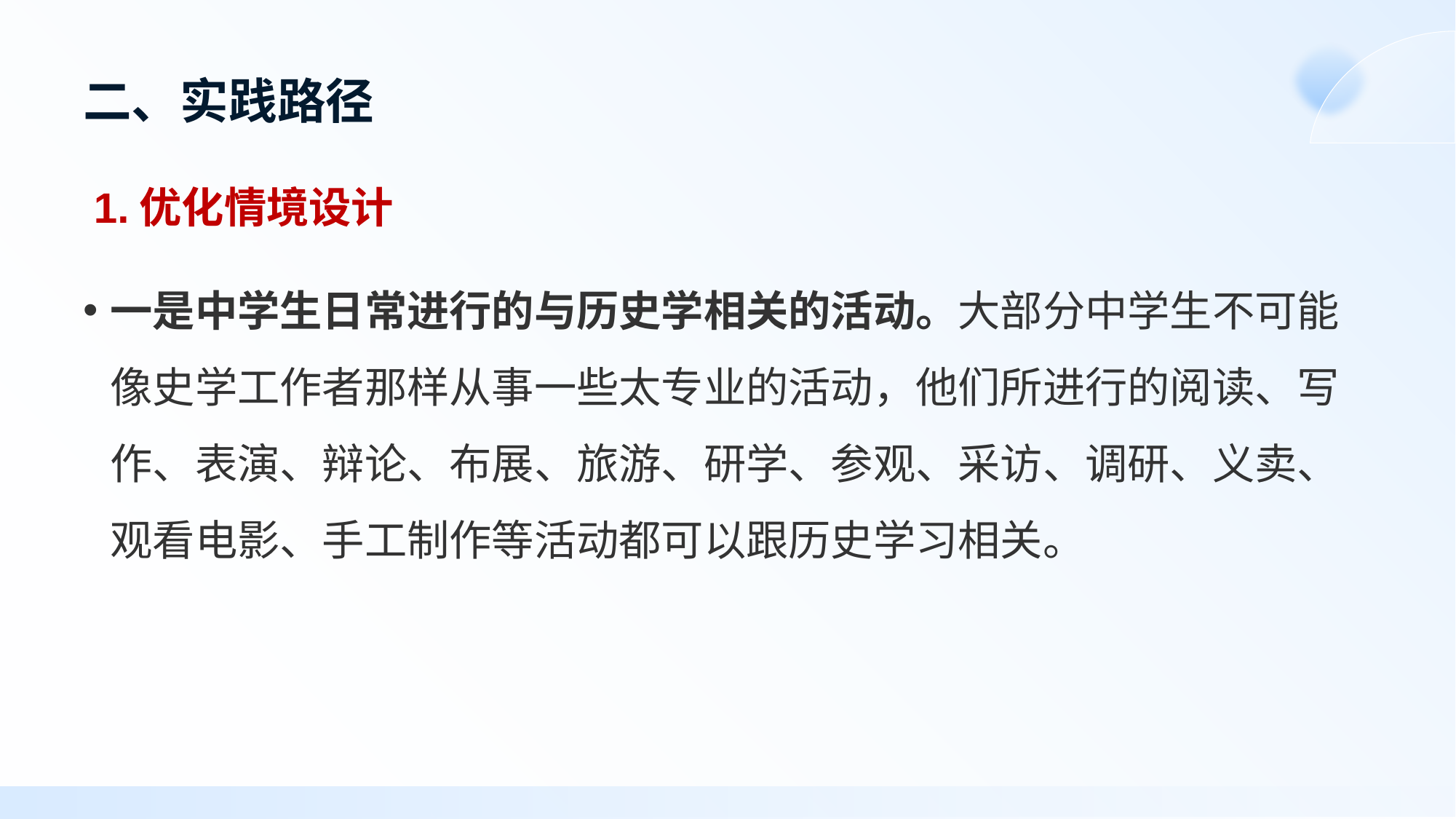

# 二、实践路径
1.优化情境设计
一是中学生日常进行的与历史学相关的活动。大部分中学生不可能像史学工作者那样从事一些太专业的活动，他们所进行的阅读、写作、表演、辩论、布展、旅游、研学、参观、采访、调研、义卖、观看电影、手工制作等活动都可以跟历史学习相关。